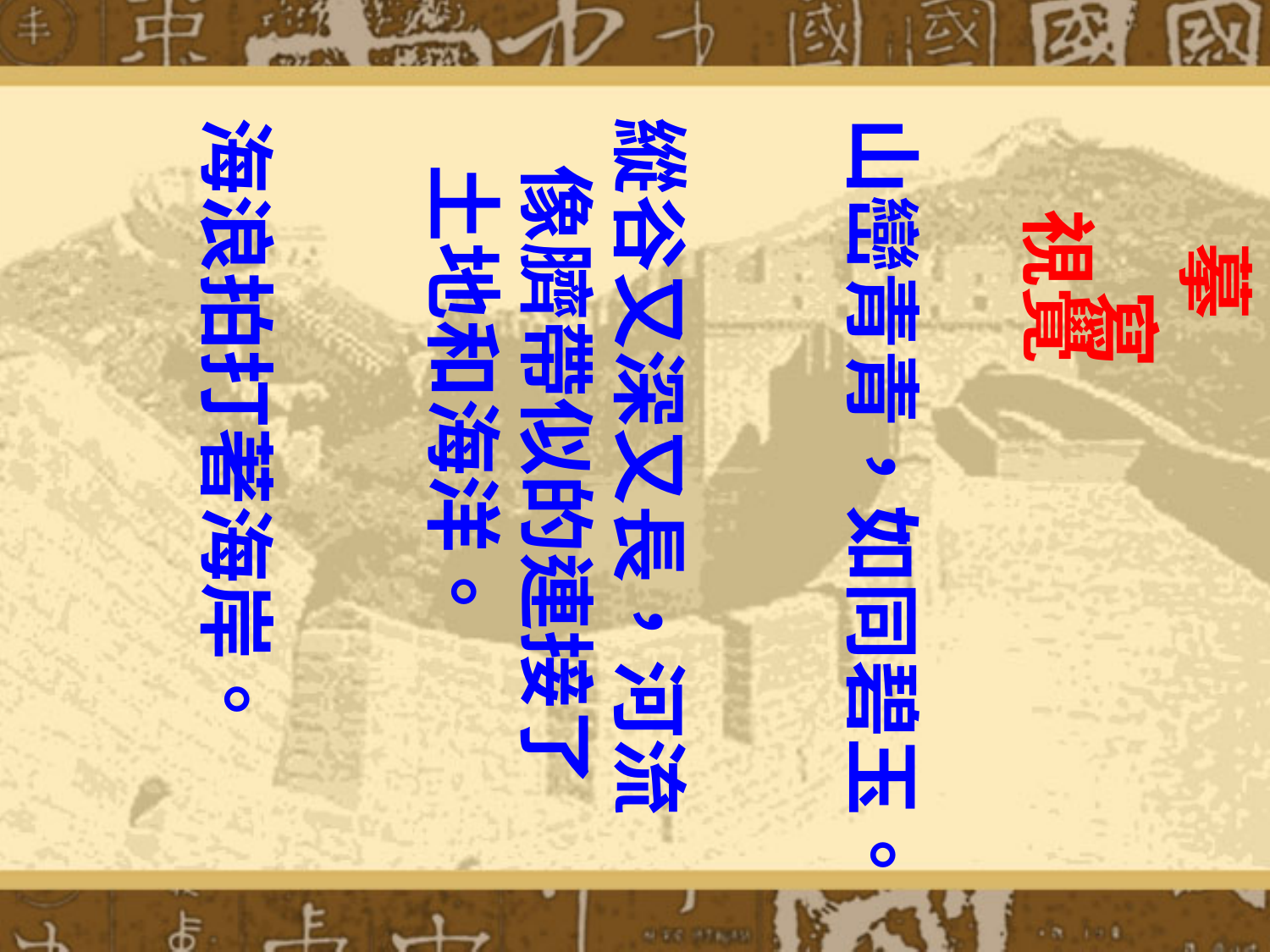

海浪拍打著海岸。
縱谷又深又長，河流像臍帶似的連接了土地和海洋。
山巒青青，如同碧玉。
視覺
摹寫